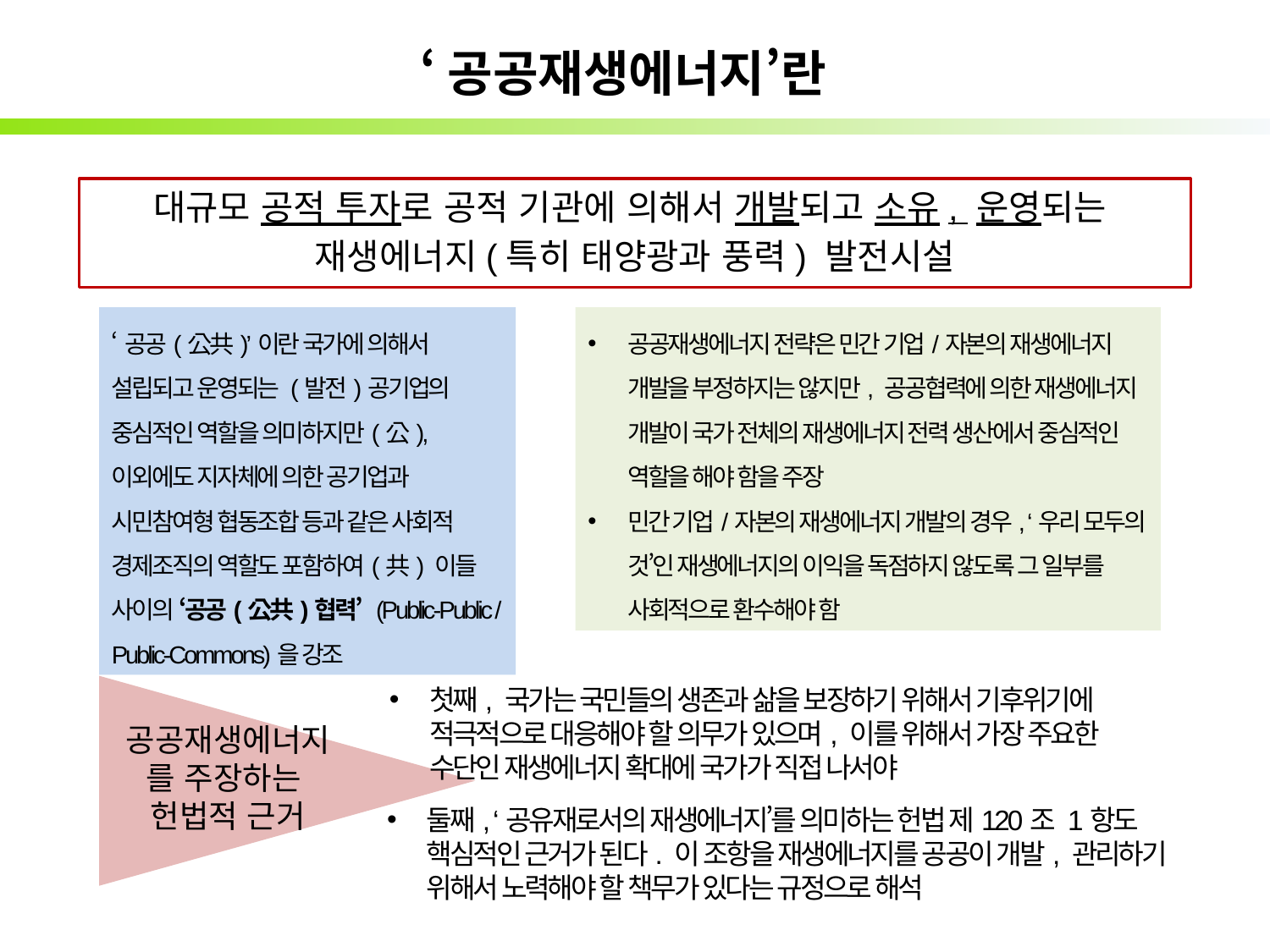

# ‘공공재생에너지’란
대규모 공적 투자로 공적 기관에 의해서 개발되고 소유, 운영되는
재생에너지(특히 태양광과 풍력) 발전시설
‘공공(公共)’이란 국가에 의해서 설립되고 운영되는 (발전)공기업의 중심적인 역할을 의미하지만(公), 이외에도 지자체에 의한 공기업과 시민참여형 협동조합 등과 같은 사회적 경제조직의 역할도 포함하여(共) 이들 사이의 ‘공공(公共)협력’ (Public-Public / Public-Commons)을 강조
공공재생에너지 전략은 민간 기업/자본의 재생에너지 개발을 부정하지는 않지만, 공공협력에 의한 재생에너지 개발이 국가 전체의 재생에너지 전력 생산에서 중심적인 역할을 해야 함을 주장
민간 기업/자본의 재생에너지 개발의 경우, ‘우리 모두의 것’인 재생에너지의 이익을 독점하지 않도록 그 일부를 사회적으로 환수해야 함

첫째, 국가는 국민들의 생존과 삶을 보장하기 위해서 기후위기에 적극적으로 대응해야 할 의무가 있으며, 이를 위해서 가장 주요한 수단인 재생에너지 확대에 국가가 직접 나서야
공공재생에너지를 주장하는
헌법적 근거
둘째, ‘공유재로서의 재생에너지’를 의미하는 헌법 제120조 1항도 핵심적인 근거가 된다. 이 조항을 재생에너지를 공공이 개발, 관리하기 위해서 노력해야 할 책무가 있다는 규정으로 해석